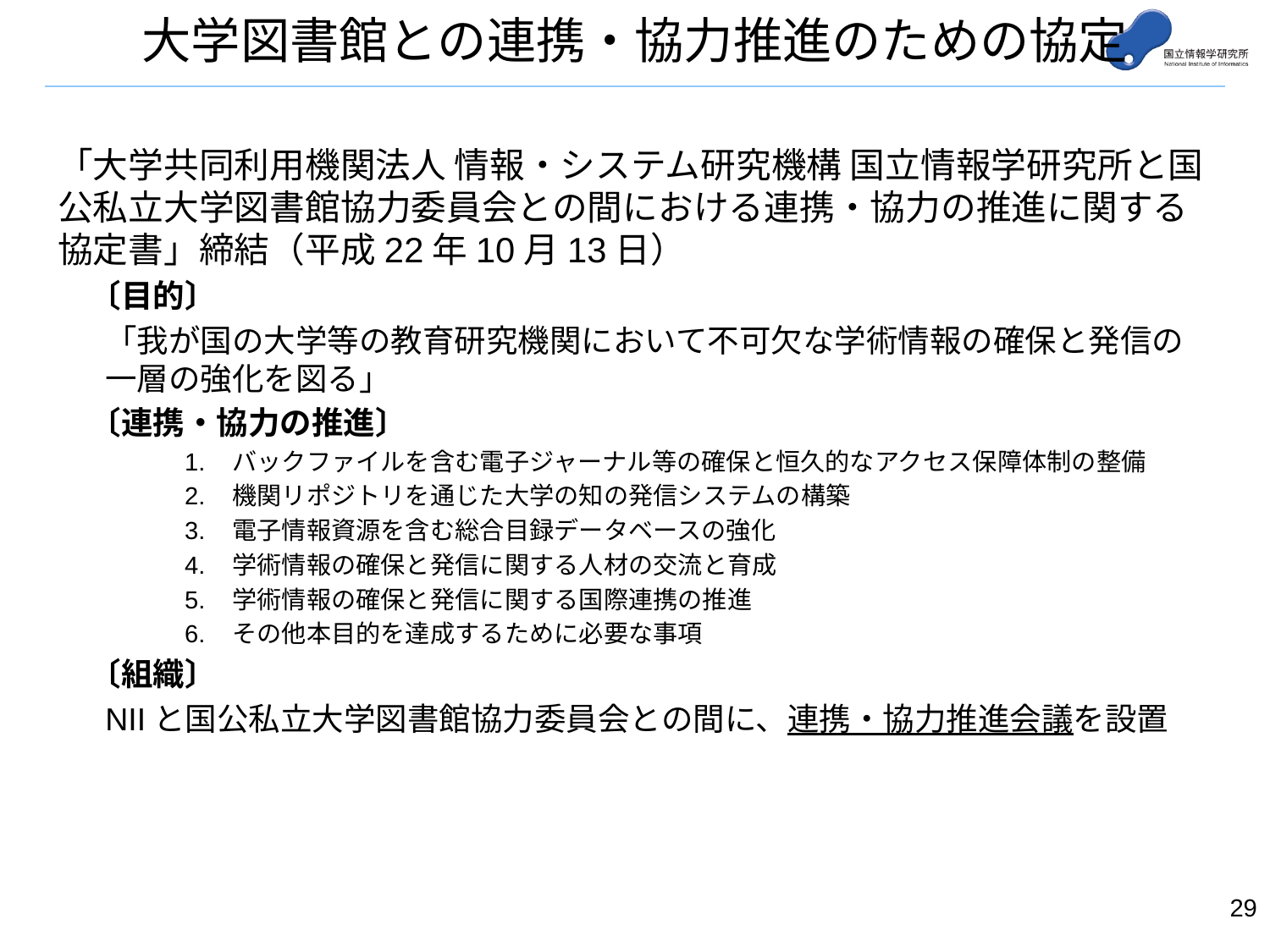

# 大学図書館との連携・協力推進のための協定
「大学共同利用機関法人 情報・システム研究機構 国立情報学研究所と国公私立大学図書館協力委員会との間における連携・協力の推進に関する協定書」締結（平成22年10月13日）
　〔目的〕
	「我が国の大学等の教育研究機関において不可欠な学術情報の確保と発信の一層の強化を図る」
　〔連携・協力の推進〕
バックファイルを含む電子ジャーナル等の確保と恒久的なアクセス保障体制の整備
機関リポジトリを通じた大学の知の発信システムの構築
電子情報資源を含む総合目録データベースの強化
学術情報の確保と発信に関する人材の交流と育成
学術情報の確保と発信に関する国際連携の推進
その他本目的を達成するために必要な事項
　〔組織〕
	NIIと国公私立大学図書館協力委員会との間に、連携・協力推進会議を設置

29